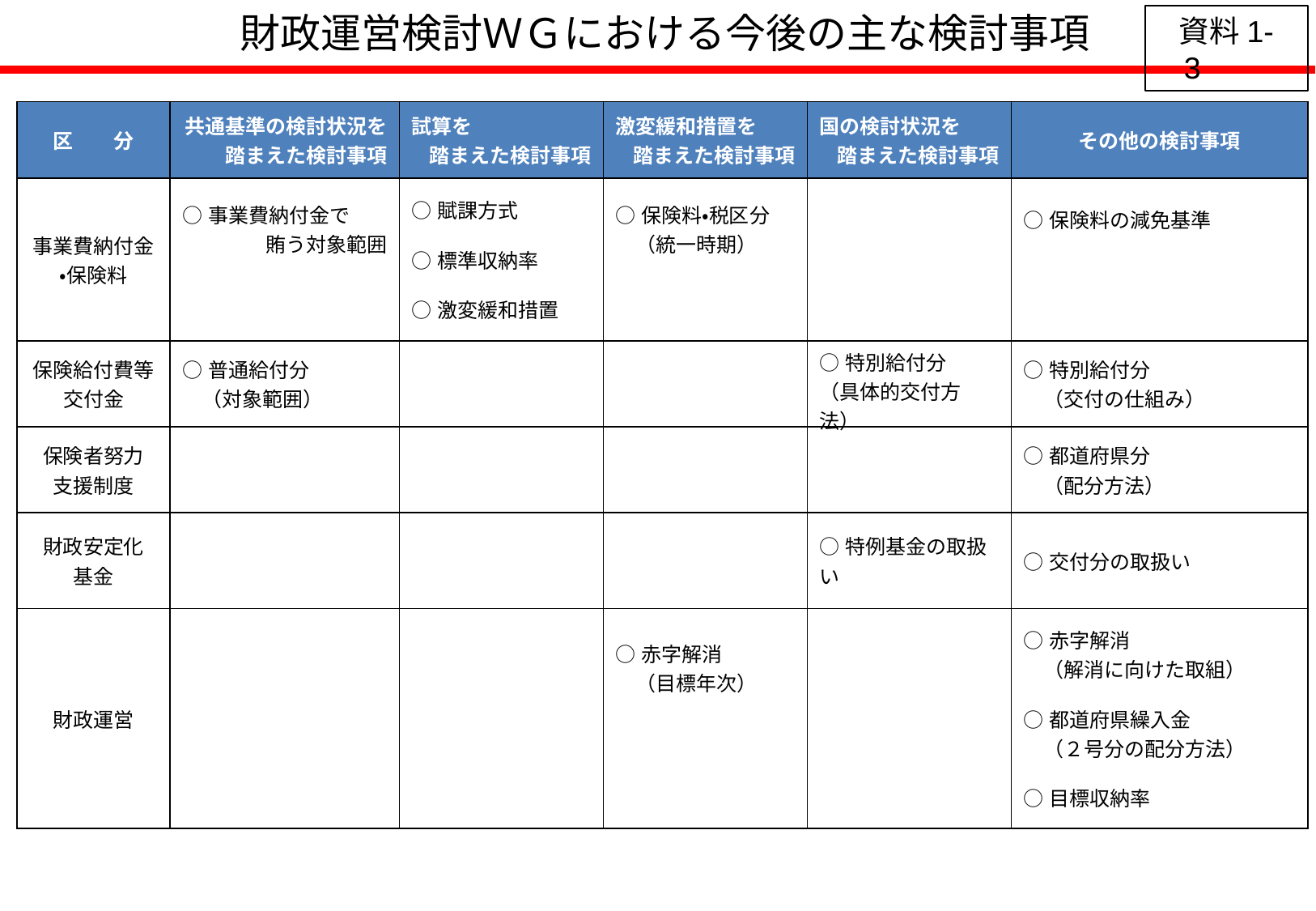

財政運営検討ＷＧにおける今後の主な検討事項
資料1-3
| 区　　分 | 共通基準の検討状況を踏まえた検討事項 | 試算を 踏まえた検討事項 | 激変緩和措置を 踏まえた検討事項 | 国の検討状況を 踏まえた検討事項 | その他の検討事項 |
| --- | --- | --- | --- | --- | --- |
| 事業費納付金 ・保険料 | ○事業費納付金で 賄う対象範囲 | ○賦課方式 ○標準収納率 ○激変緩和措置 | ○保険料・税区分 　（統一時期） |  | ○保険料の減免基準 |
| 保険給付費等交付金 | ○普通給付分 　（対象範囲） |  |  | ○特別給付分 （具体的交付方法） | ○特別給付分 　（交付の仕組み） |
| 保険者努力 支援制度 |  |  |  |  | ○都道府県分 　（配分方法） |
| 財政安定化 基金 |  |  |  | ○特例基金の取扱い | ○交付分の取扱い |
| 財政運営 |  |  | ○赤字解消 　（目標年次） |  | ○赤字解消 　（解消に向けた取組） ○都道府県繰入金 　（２号分の配分方法） ○目標収納率 |